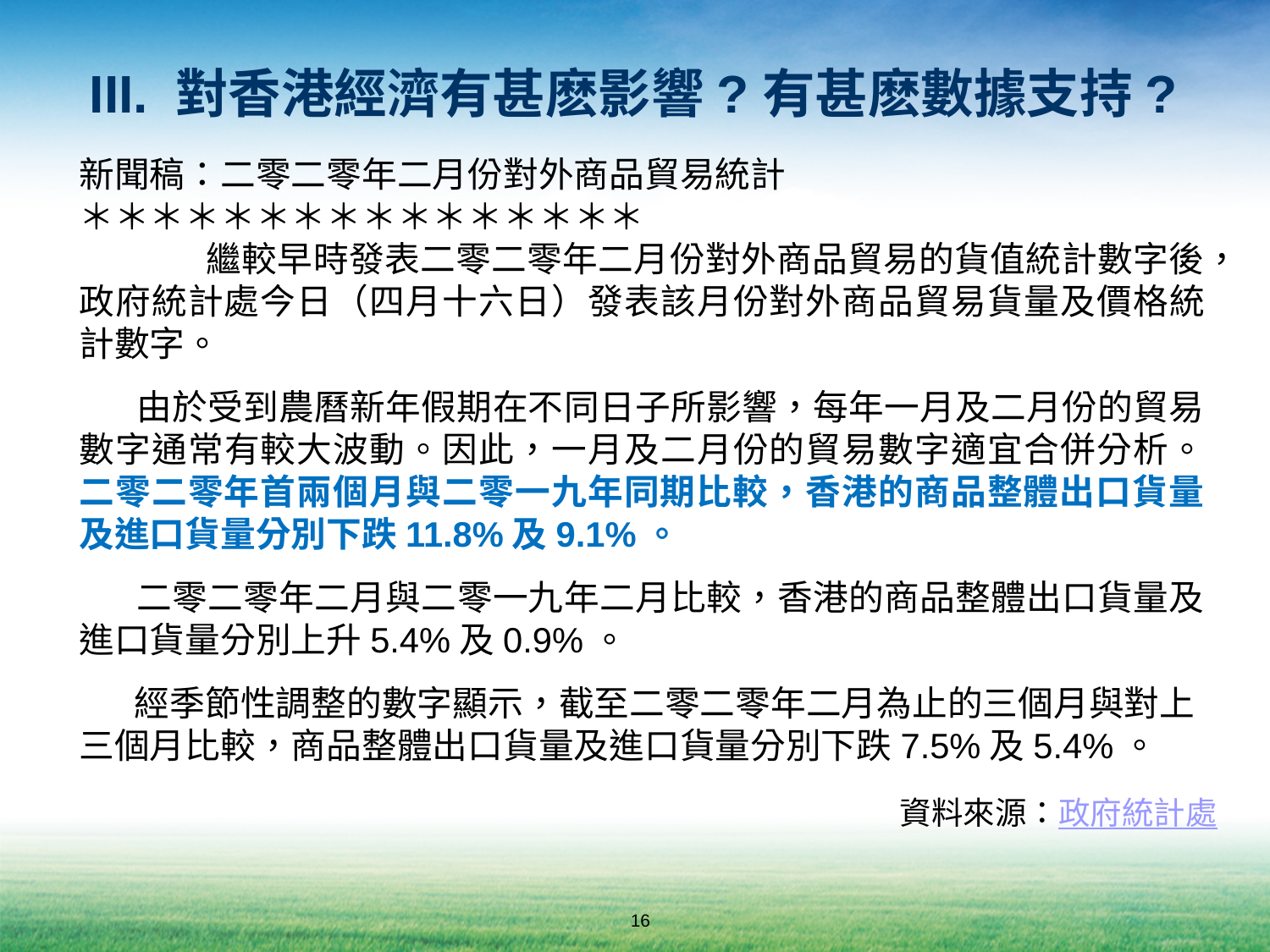

# III. 對香港經濟有甚麽影響?有甚麽數據支持?
新聞稿：二零二零年二月份對外商品貿易統計
＊＊＊＊＊＊＊＊＊＊＊＊＊＊＊＊
	繼較早時發表二零二零年二月份對外商品貿易的貨值統計數字後，政府統計處今日（四月十六日）發表該月份對外商品貿易貨量及價格統計數字。
      由於受到農曆新年假期在不同日子所影響，每年一月及二月份的貿易數字通常有較大波動。因此，一月及二月份的貿易數字適宜合併分析。二零二零年首兩個月與二零一九年同期比較，香港的商品整體出口貨量及進口貨量分別下跌11.8%及9.1%。
      二零二零年二月與二零一九年二月比較，香港的商品整體出口貨量及進口貨量分別上升5.4%及0.9%。
      經季節性調整的數字顯示，截至二零二零年二月為止的三個月與對上三個月比較，商品整體出口貨量及進口貨量分別下跌7.5%及5.4%。
資料來源：政府統計處
16